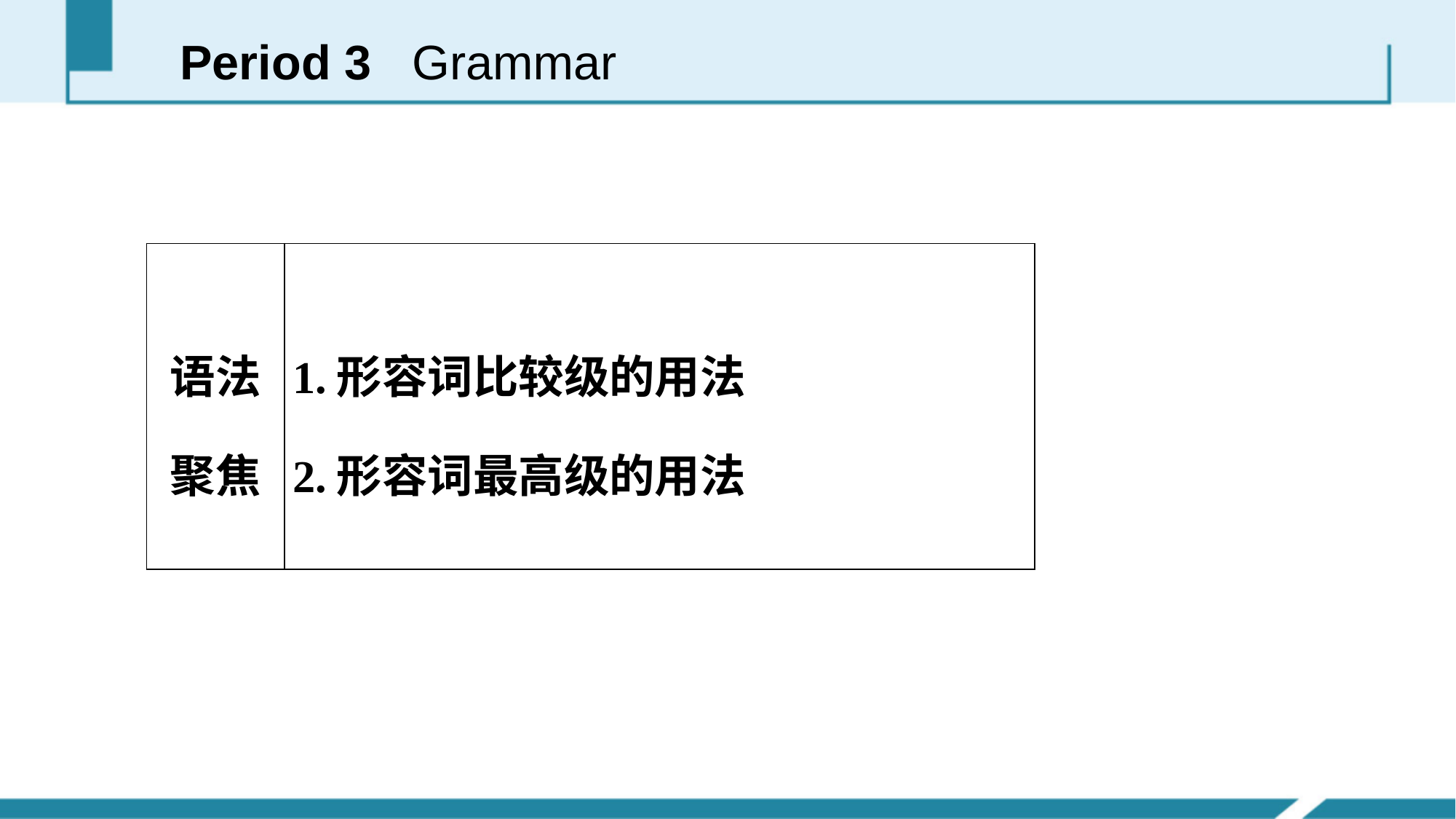

Period 3   Grammar
| 语法聚焦 | 1.形容词比较级的用法 2.形容词最高级的用法 |
| --- | --- |